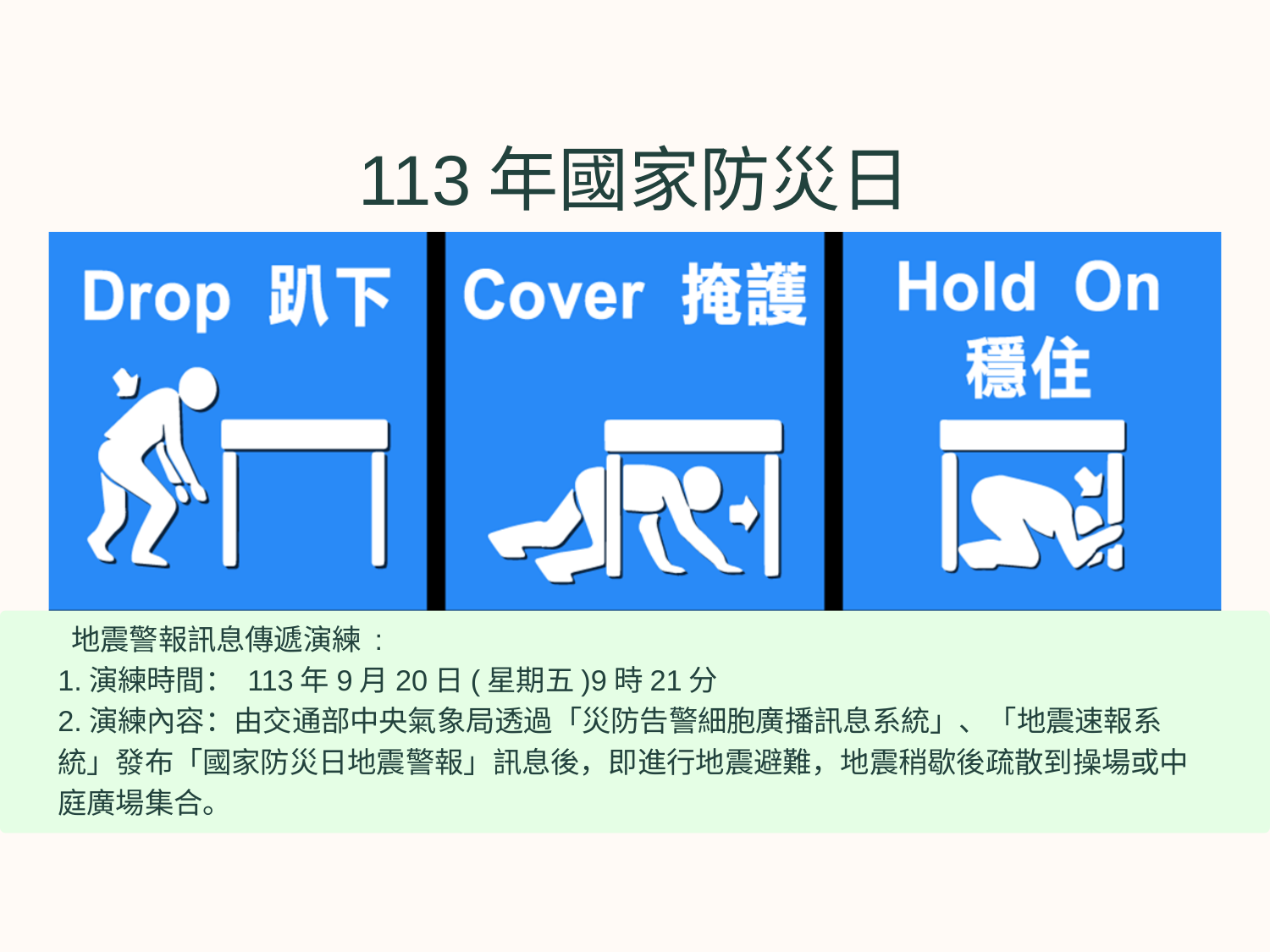

113年國家防災日

 地震警報訊息傳遞演練 :
1.演練時間： 113年9月20日(星期五)9時21分
2.演練內容：由交通部中央氣象局透過「災防告警細胞廣播訊息系統」、「地震速報系統」發布「國家防災日地震警報」訊息後，即進行地震避難，地震稍歇後疏散到操場或中庭廣場集合。